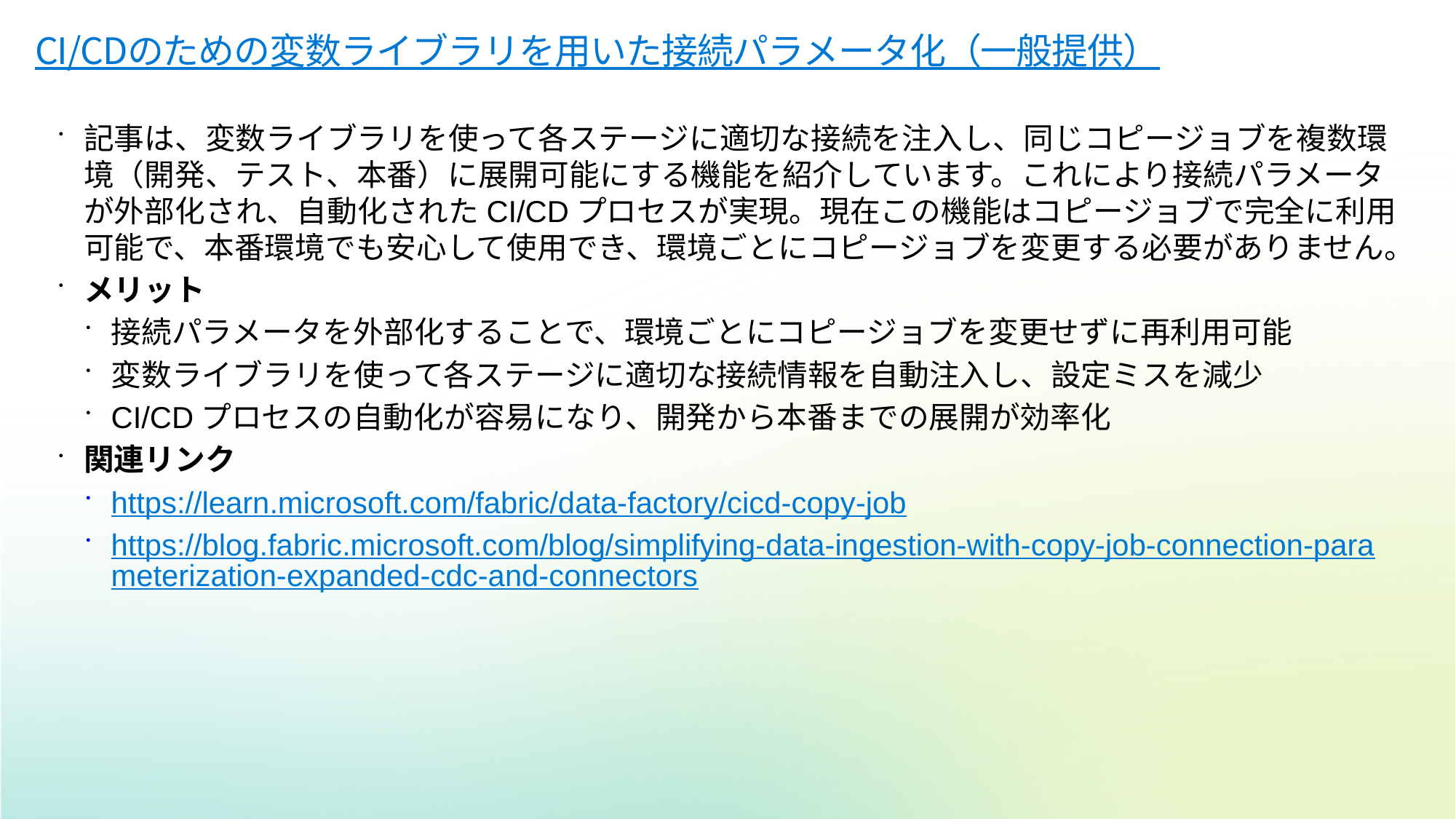

# CI/CDのための変数ライブラリを用いた接続パラメータ化（一般提供）
記事は、変数ライブラリを使って各ステージに適切な接続を注入し、同じコピージョブを複数環境（開発、テスト、本番）に展開可能にする機能を紹介しています。これにより接続パラメータが外部化され、自動化されたCI/CDプロセスが実現。現在この機能はコピージョブで完全に利用可能で、本番環境でも安心して使用でき、環境ごとにコピージョブを変更する必要がありません。
メリット
接続パラメータを外部化することで、環境ごとにコピージョブを変更せずに再利用可能
変数ライブラリを使って各ステージに適切な接続情報を自動注入し、設定ミスを減少
CI/CDプロセスの自動化が容易になり、開発から本番までの展開が効率化
関連リンク
https://learn.microsoft.com/fabric/data-factory/cicd-copy-job
https://blog.fabric.microsoft.com/blog/simplifying-data-ingestion-with-copy-job-connection-parameterization-expanded-cdc-and-connectors